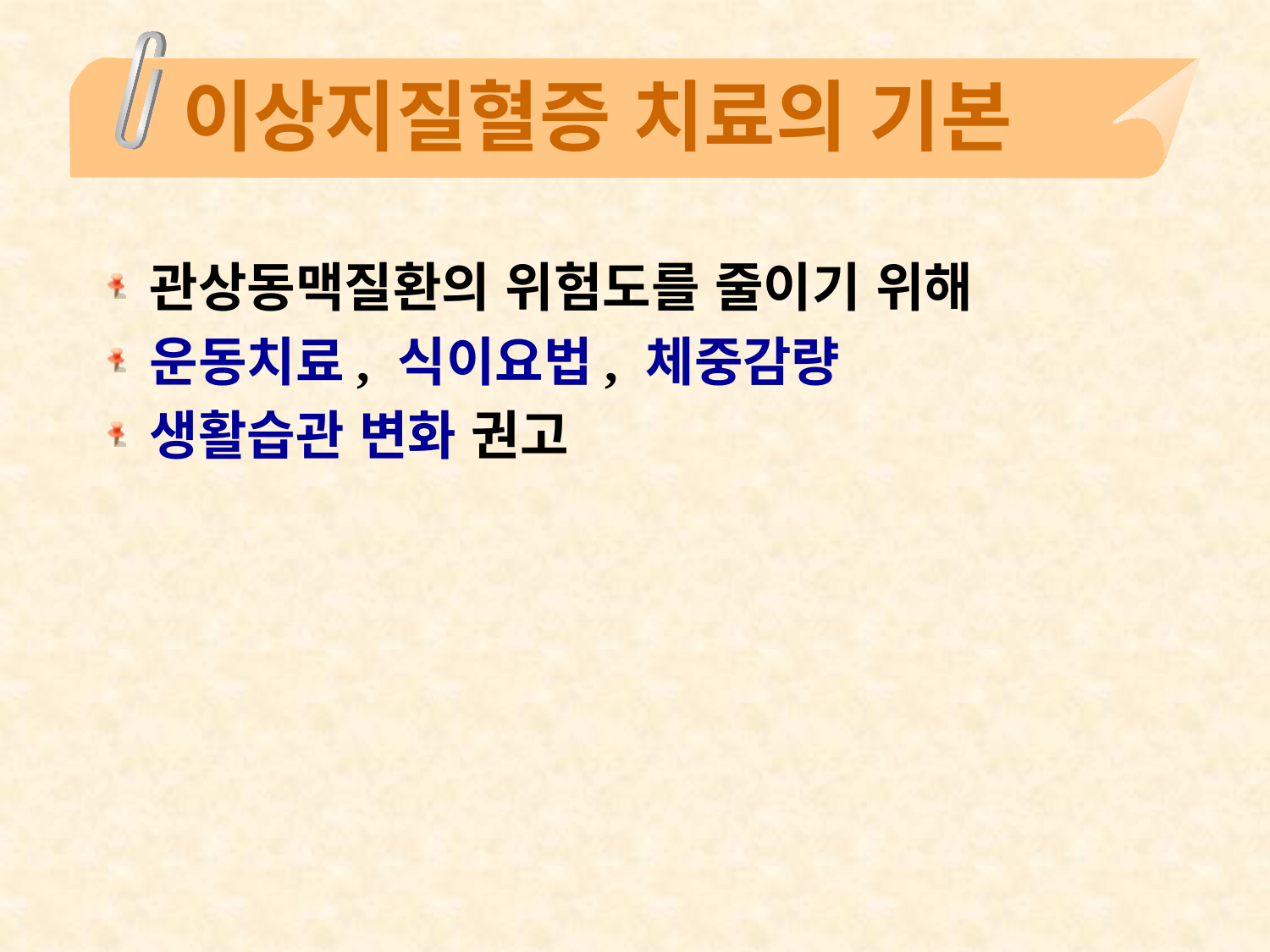

# 이상지질혈증 치료의 기본
관상동맥질환의 위험도를 줄이기 위해
운동치료, 식이요법, 체중감량
생활습관 변화 권고